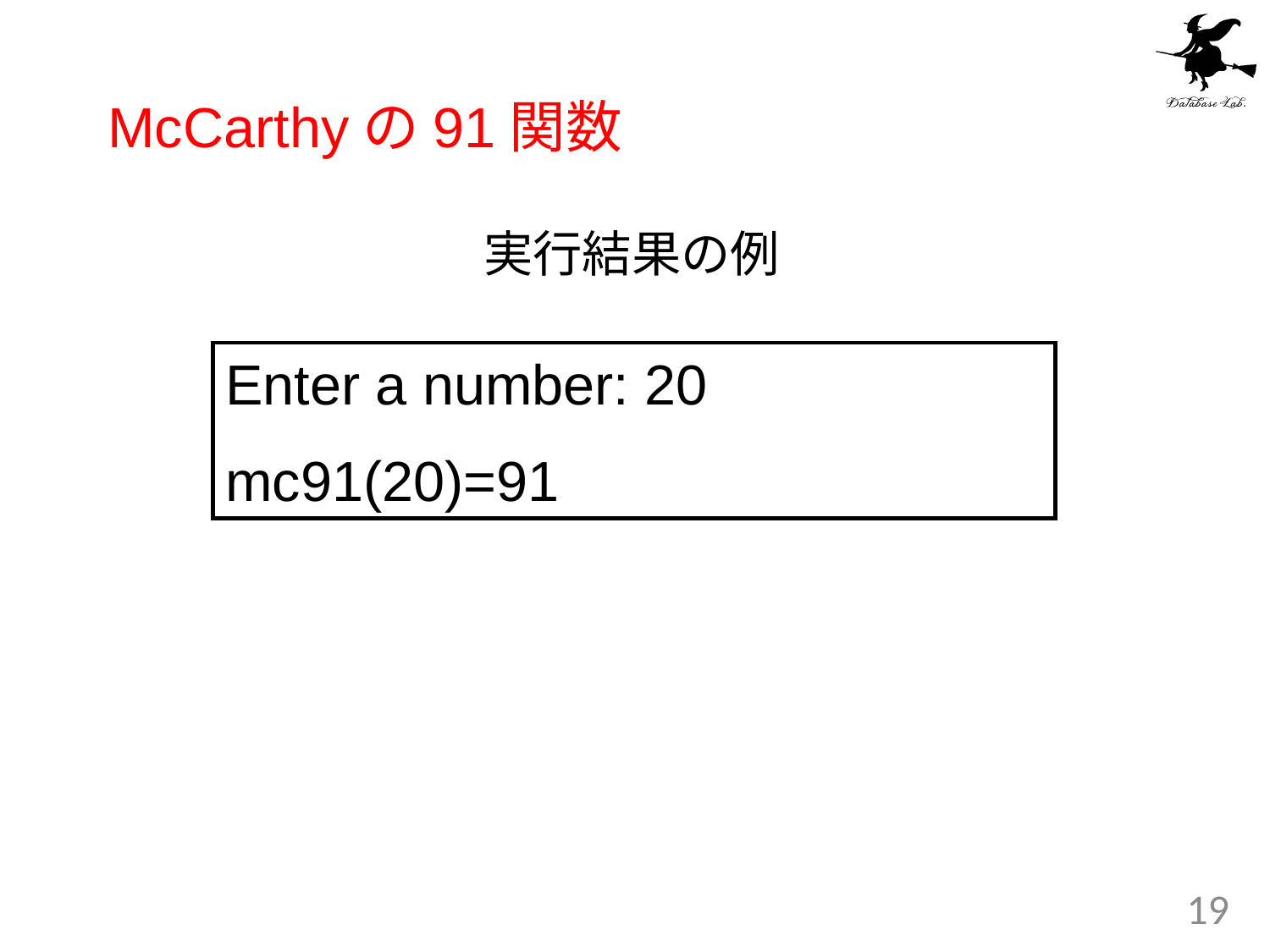

# McCarthyの91関数
実行結果の例
Enter a number: 20
mc91(20)=91
19